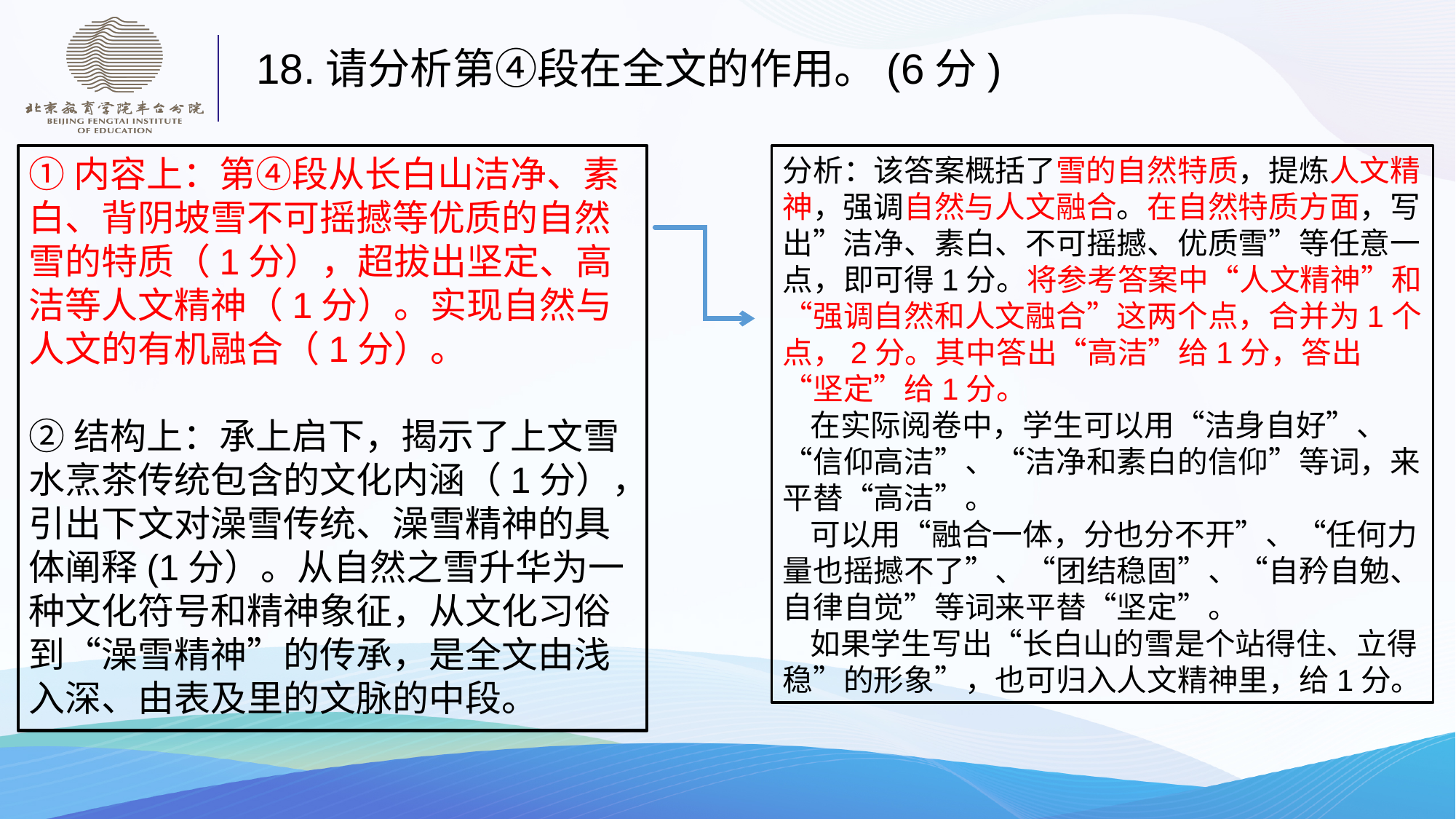

18.请分析第④段在全文的作用。(6分)
①内容上：第④段从长白山洁净、素白、背阴坡雪不可摇撼等优质的自然雪的特质（1分），超拔出坚定、高洁等人文精神（1分）。实现自然与人文的有机融合（1分）。

②结构上：承上启下，揭示了上文雪水烹茶传统包含的文化内涵（1分），引出下文对澡雪传统、澡雪精神的具体阐释(1分）。从自然之雪升华为一种文化符号和精神象征，从文化习俗到“澡雪精神”的传承，是全文由浅入深、由表及里的文脉的中段。

分析：该答案概括了雪的自然特质，提炼人文精神，强调自然与人文融合。在自然特质方面，写出”洁净、素白、不可摇撼、优质雪”等任意一点，即可得1分。将参考答案中“人文精神”和“强调自然和人文融合”这两个点，合并为1个点，2分。其中答出“高洁”给1分，答出“坚定”给1分。
   在实际阅卷中，学生可以用“洁身自好”、“信仰高洁”、“洁净和素白的信仰”等词，来平替“高洁”。
   可以用“融合一体，分也分不开”、“任何力量也摇撼不了”、“团结稳固”、“自矜自勉、自律自觉”等词来平替“坚定”。
   如果学生写出“长白山的雪是个站得住、立得稳”的形象”，也可归入人文精神里，给1分。